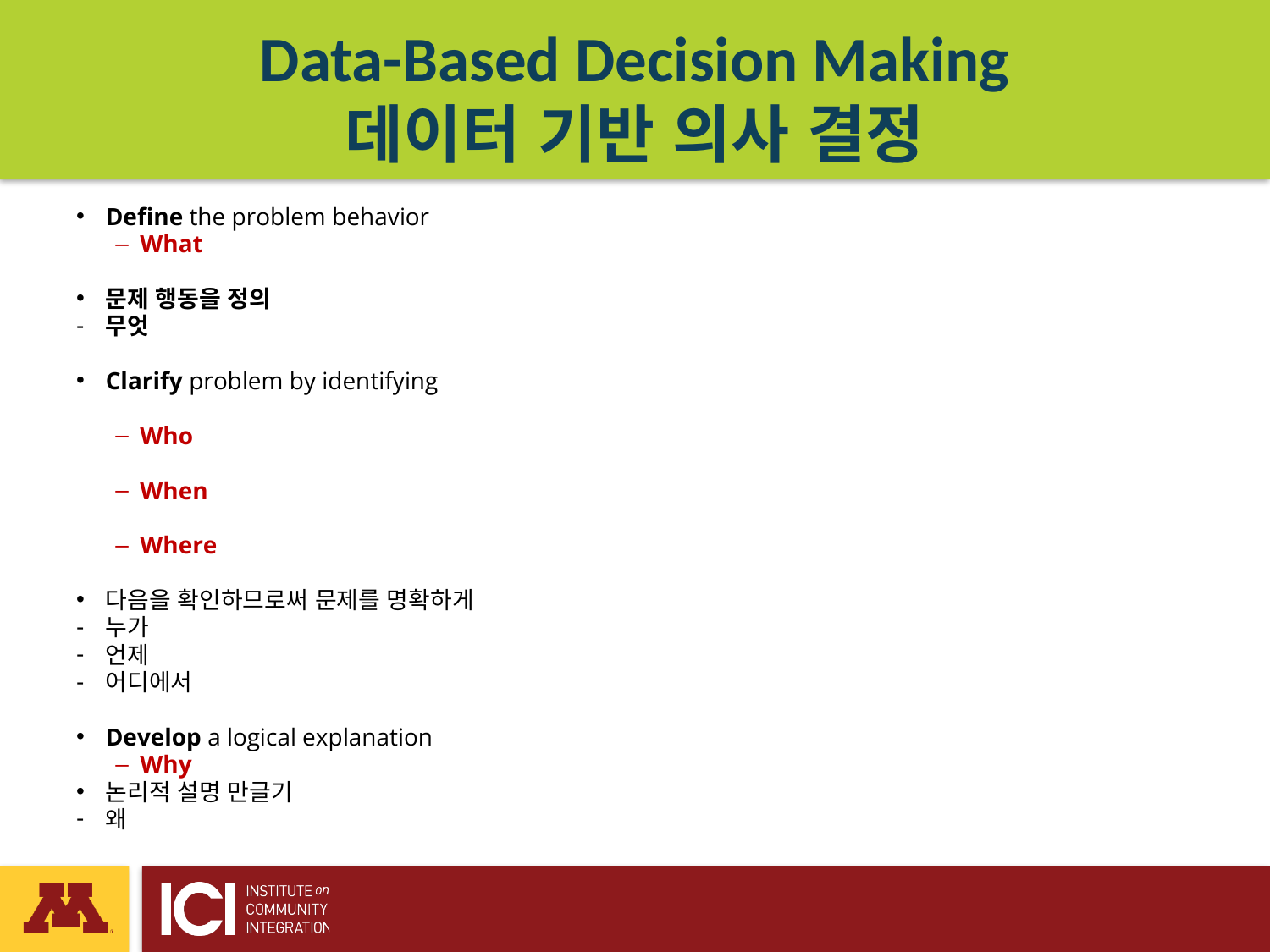

# Data-Based Decision Making 데이터 기반 의사 결정
Define the problem behavior
What

문제 행동을 정의
무엇

Clarify problem by identifying

Who

When

Where

다음을 확인하므로써 문제를 명확하게
누가
언제
어디에서

Develop a logical explanation
Why
논리적 설명 만글기
왜